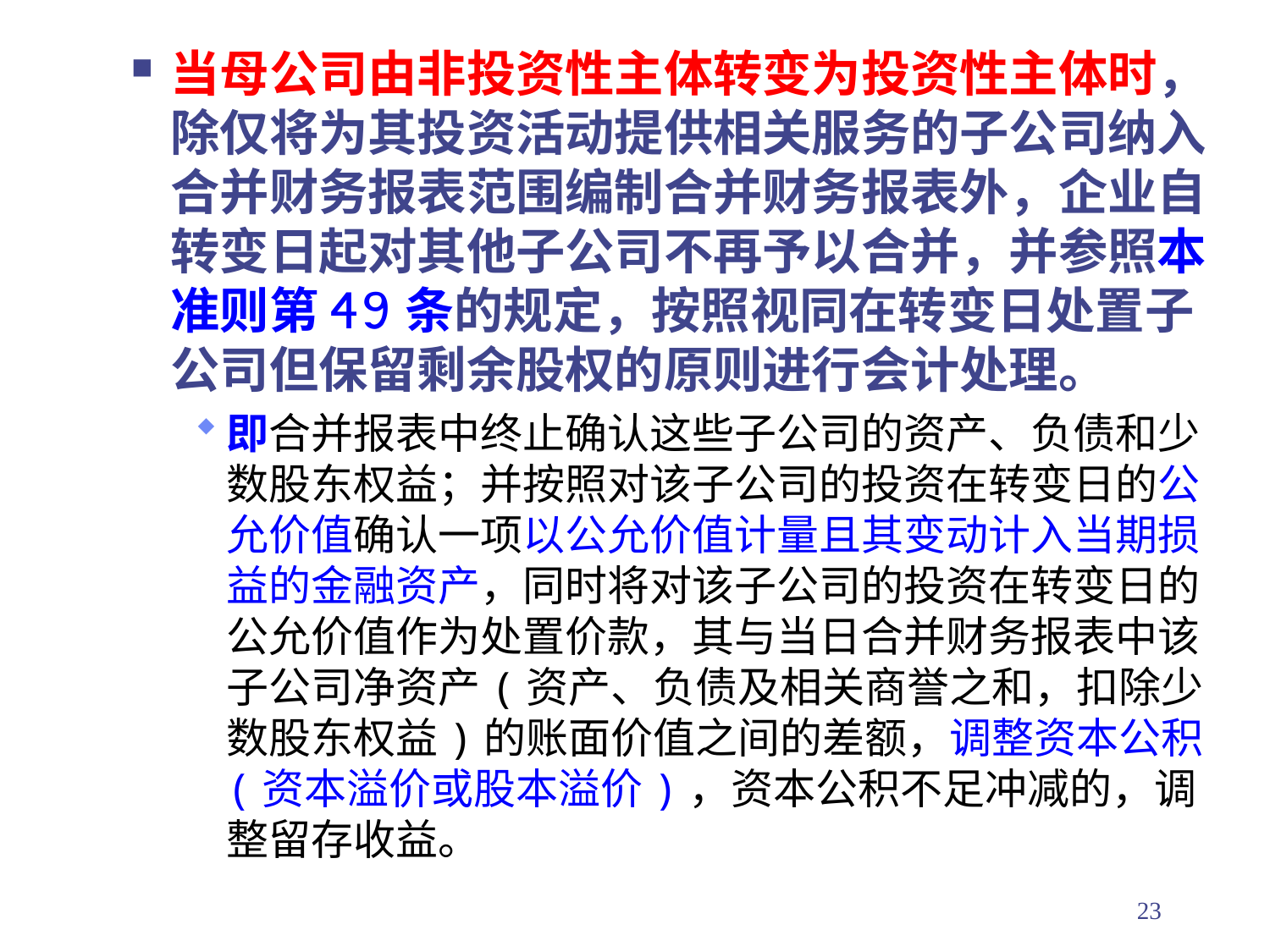

当母公司由非投资性主体转变为投资性主体时，除仅将为其投资活动提供相关服务的子公司纳入合并财务报表范围编制合并财务报表外，企业自转变日起对其他子公司不再予以合并，并参照本准则第49条的规定，按照视同在转变日处置子公司但保留剩余股权的原则进行会计处理。
即合并报表中终止确认这些子公司的资产、负债和少数股东权益；并按照对该子公司的投资在转变日的公允价值确认一项以公允价值计量且其变动计入当期损益的金融资产，同时将对该子公司的投资在转变日的公允价值作为处置价款，其与当日合并财务报表中该子公司净资产(资产、负债及相关商誉之和，扣除少数股东权益)的账面价值之间的差额，调整资本公积(资本溢价或股本溢价)，资本公积不足冲减的，调整留存收益。
23